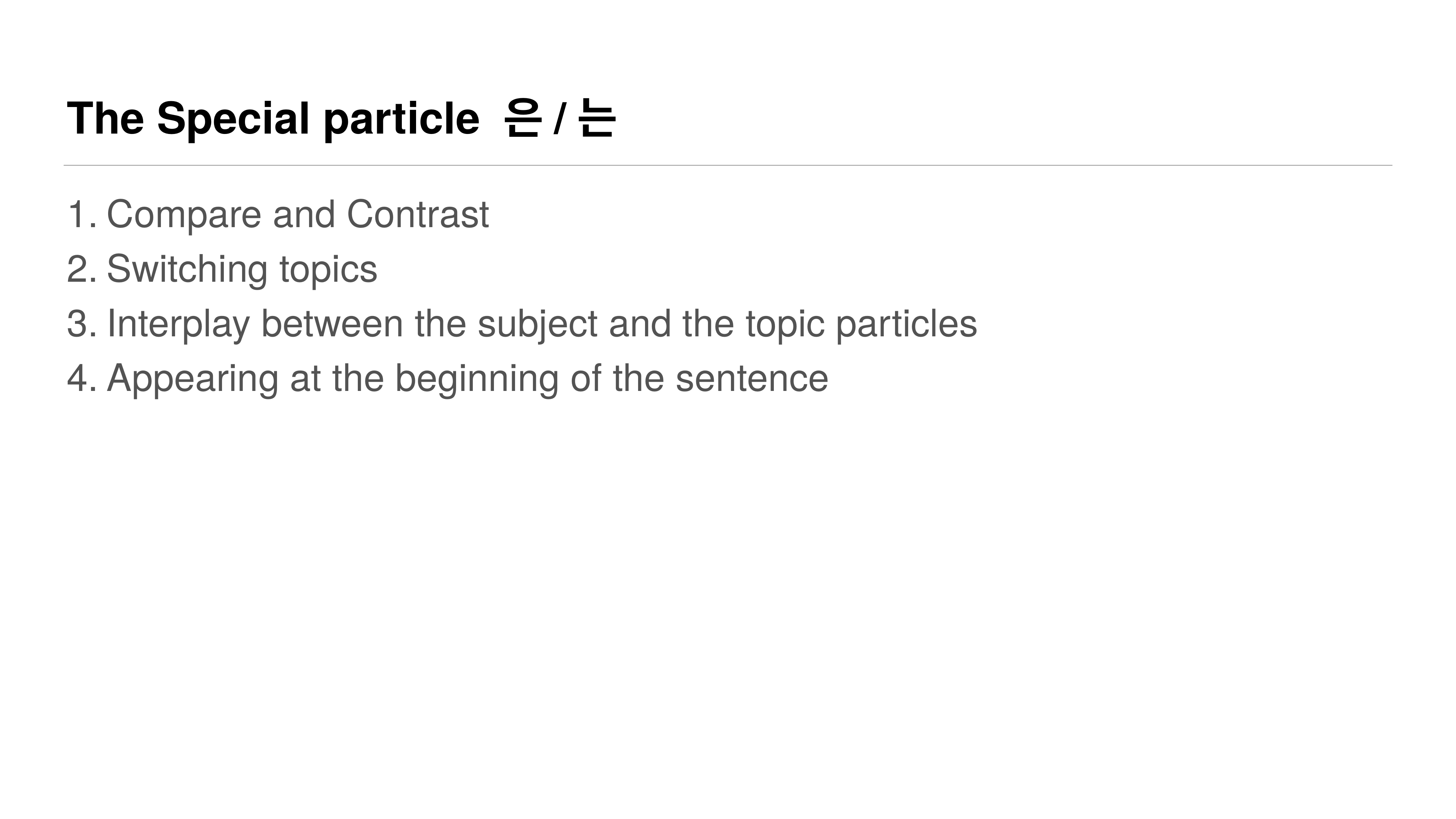

# The Special particle 은/는
Compare and Contrast
Switching topics
Interplay between the subject and the topic particles
Appearing at the beginning of the sentence